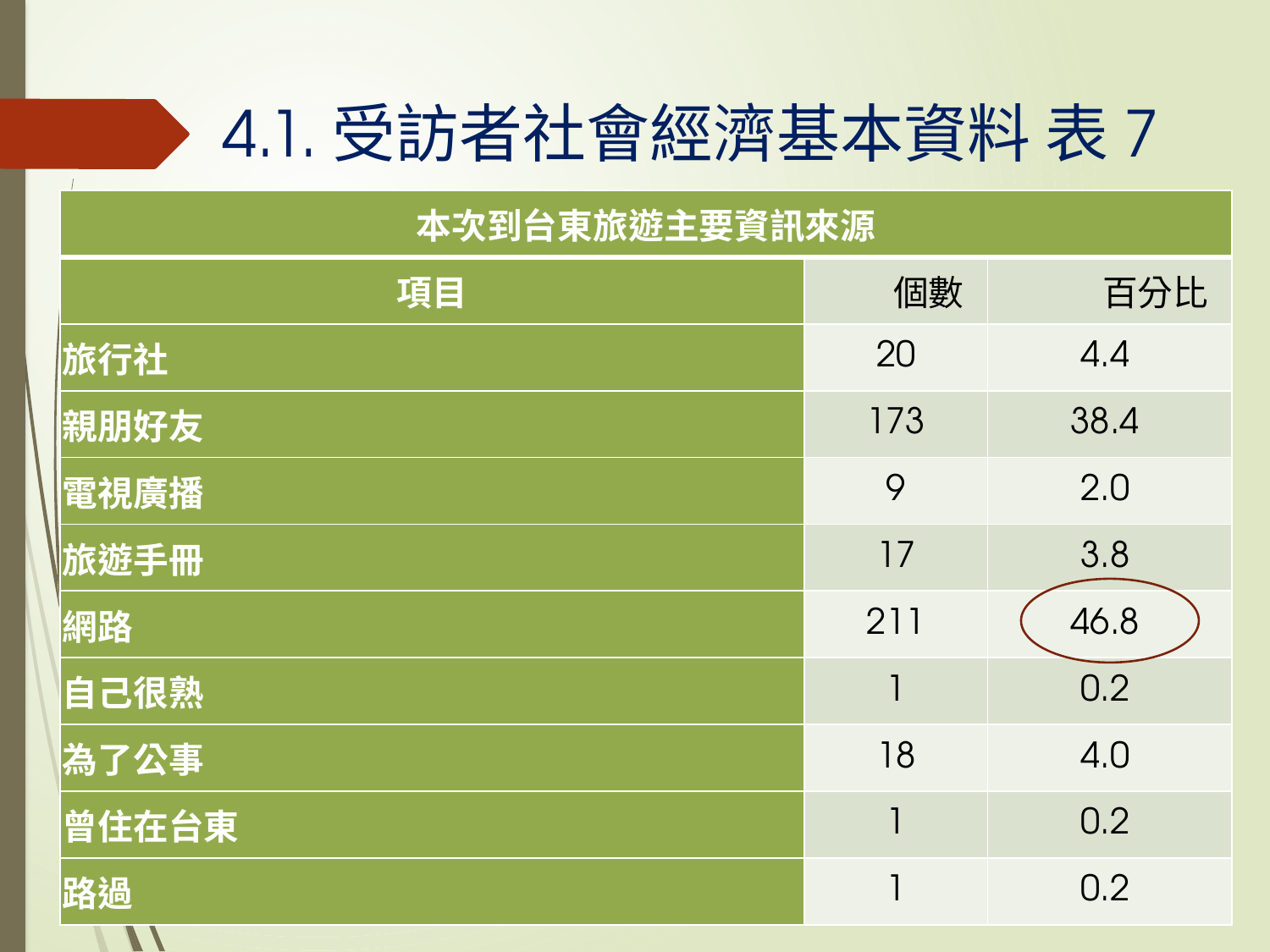

# 4.1.受訪者社會經濟基本資料 表7
| 本次到台東旅遊主要資訊來源 |  |  |
| --- | --- | --- |
| 項目 | 個數 | 百分比 |
| 旅行社 | 20 | 4.4 |
| 親朋好友 | 173 | 38.4 |
| 電視廣播 | 9 | 2.0 |
| 旅遊手冊 | 17 | 3.8 |
| 網路 | 211 | 46.8 |
| 自己很熟 | 1 | 0.2 |
| 為了公事 | 18 | 4.0 |
| 曾住在台東 | 1 | 0.2 |
| 路過 | 1 | 0.2 |